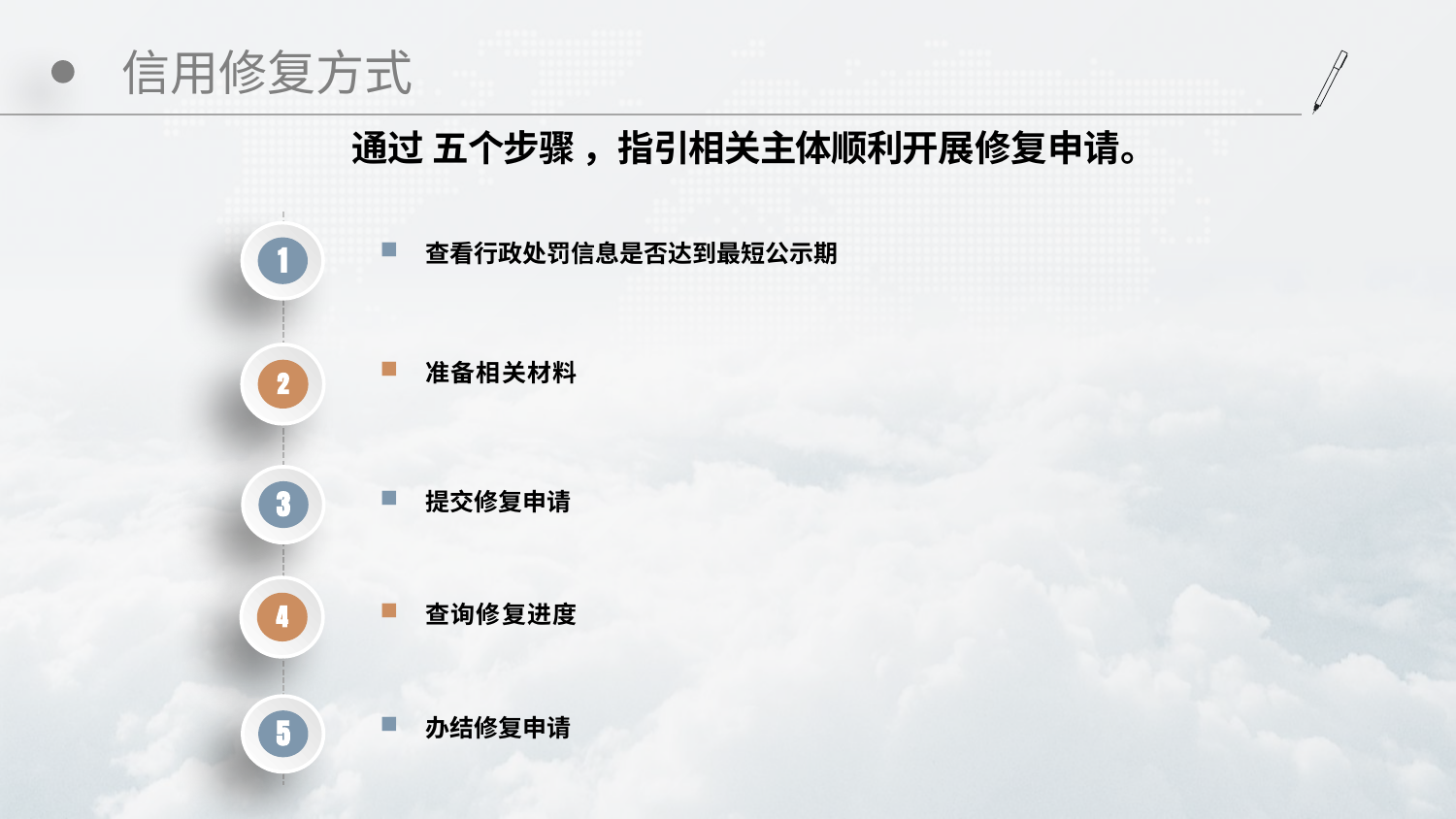

# 信用修复方式

通过 五个步骤 ，指引相关主体顺利开展修复申请。

1
查看行政处罚信息是否达到最短公示期

2
准备相关材料

3
提交修复申请

4
查询修复进度

5
办结修复申请